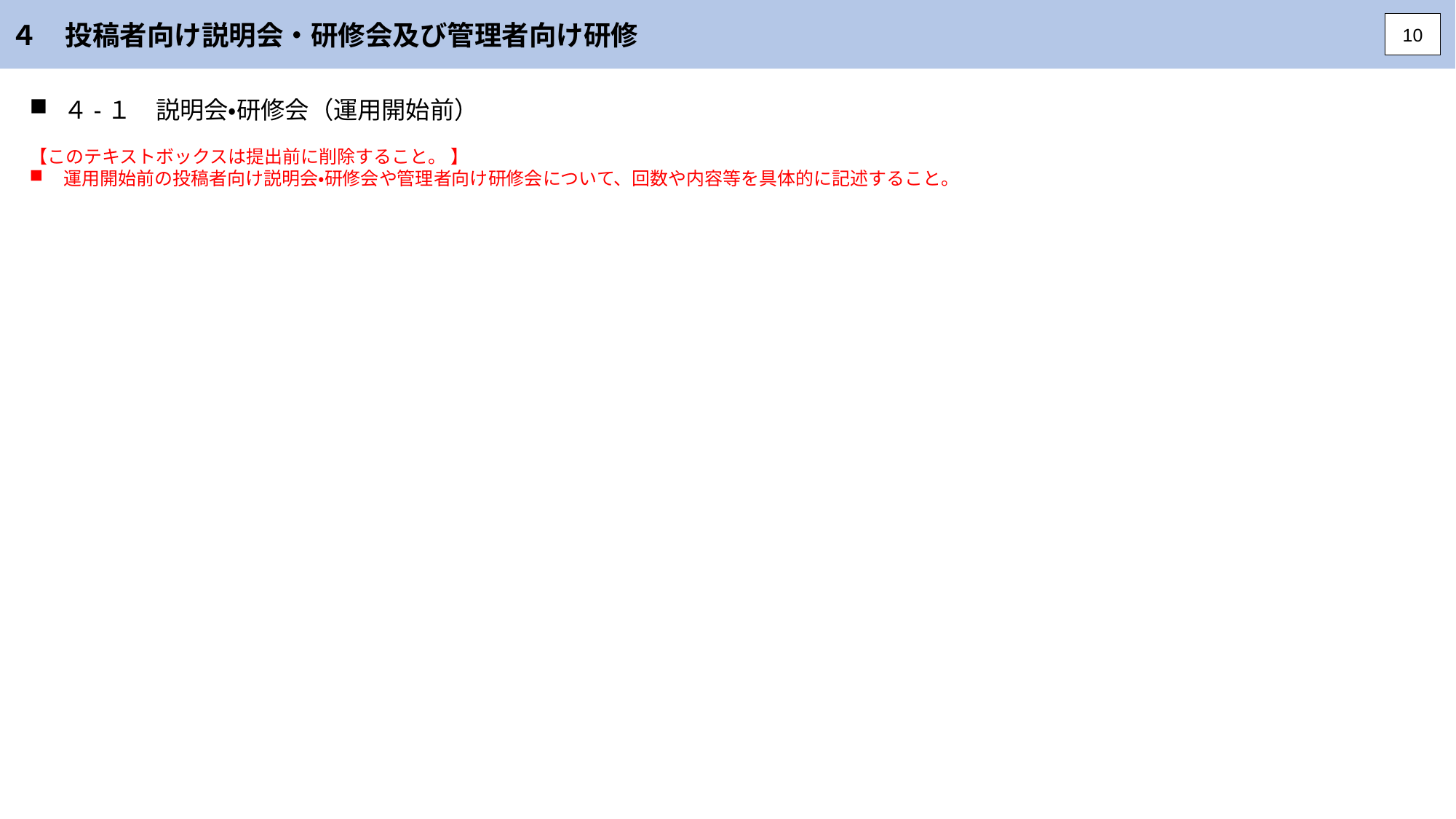

４　投稿者向け説明会・研修会及び管理者向け研修
10
４-１　説明会・研修会（運用開始前）
【このテキストボックスは提出前に削除すること。 】
運用開始前の投稿者向け説明会・研修会や管理者向け研修会について、回数や内容等を具体的に記述すること。